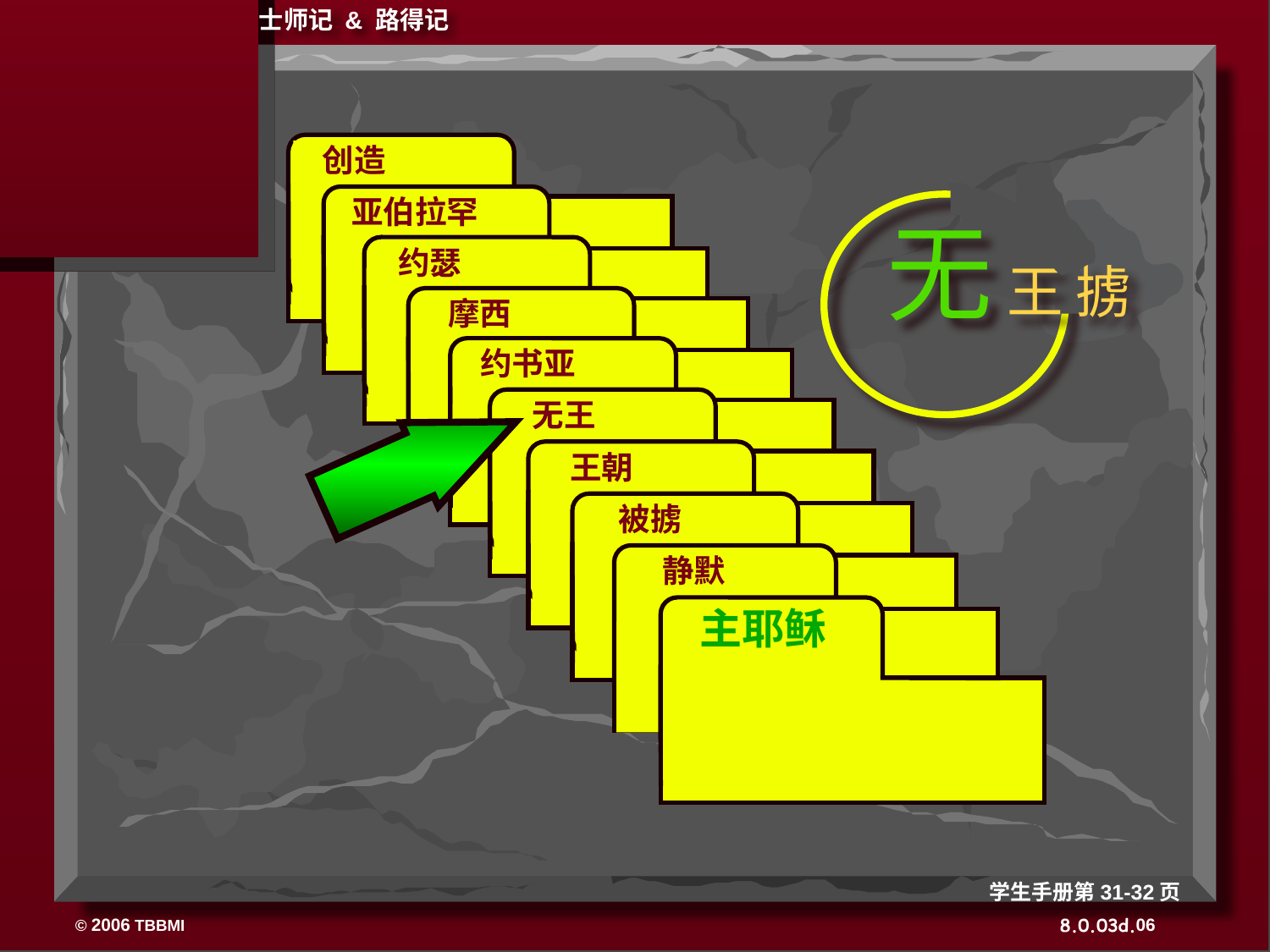

士师记 & 路得记

   创造

 亚伯拉罕

约瑟

摩西

约书亚

   无王

  王朝

   被掳

  静默

主耶稣

无 王 掳

学生手册第31-32页

06